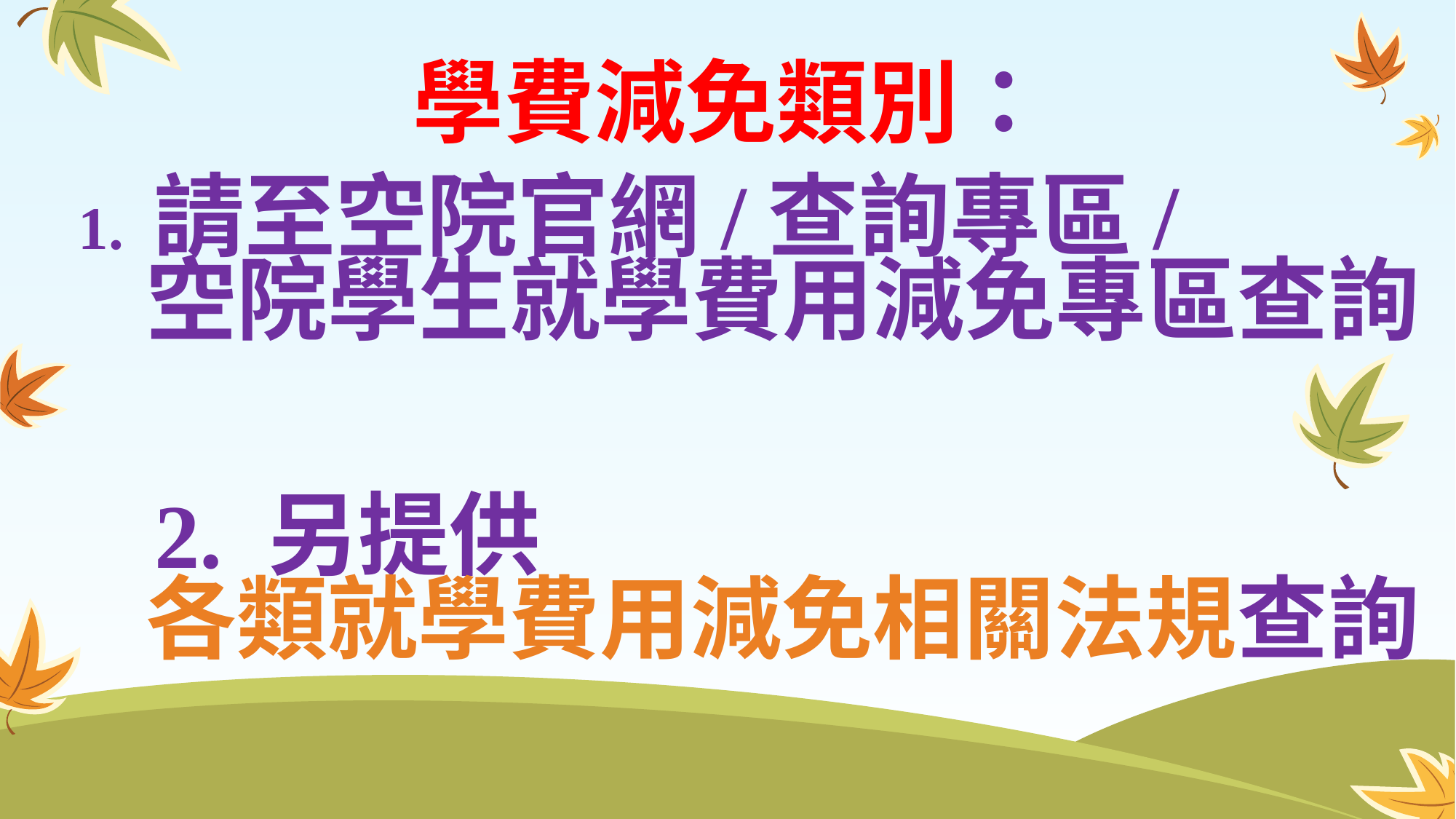

學費減免類別：

    1. 請至空院官網/查詢專區/
     空院學生就學費用減免專區查詢

      2. 另提供各類就學費用減免相關法規查詢